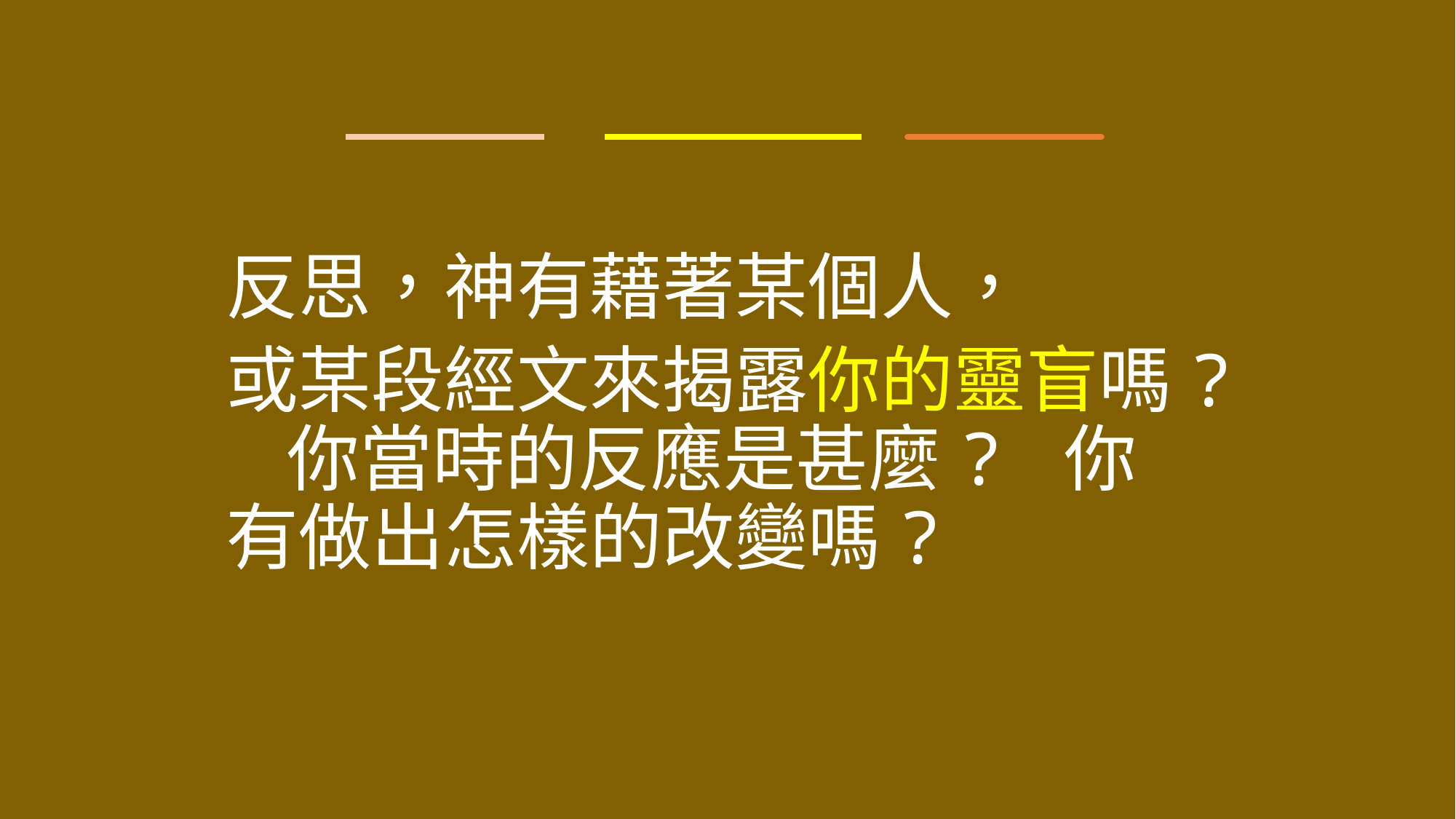

反思，神有藉著某個人，
或某段經文來揭露你的靈盲嗎? 你當時的反應是甚麼? 你有做出怎樣的改變嗎?